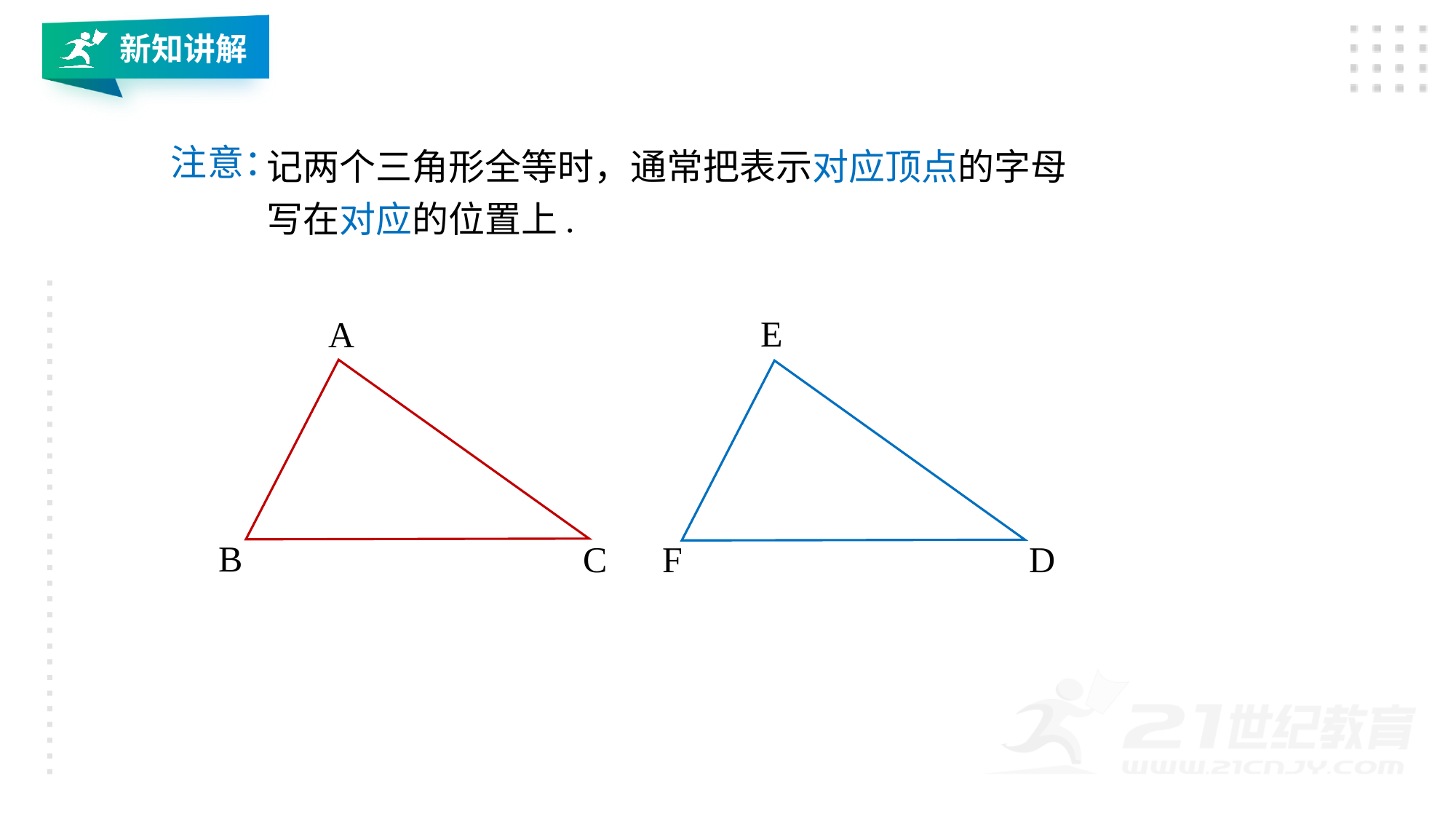

新知讲解
记两个三角形全等时，通常把表示对应顶点的字母写在对应的位置上.
注意：
E
A

B
C
F
D